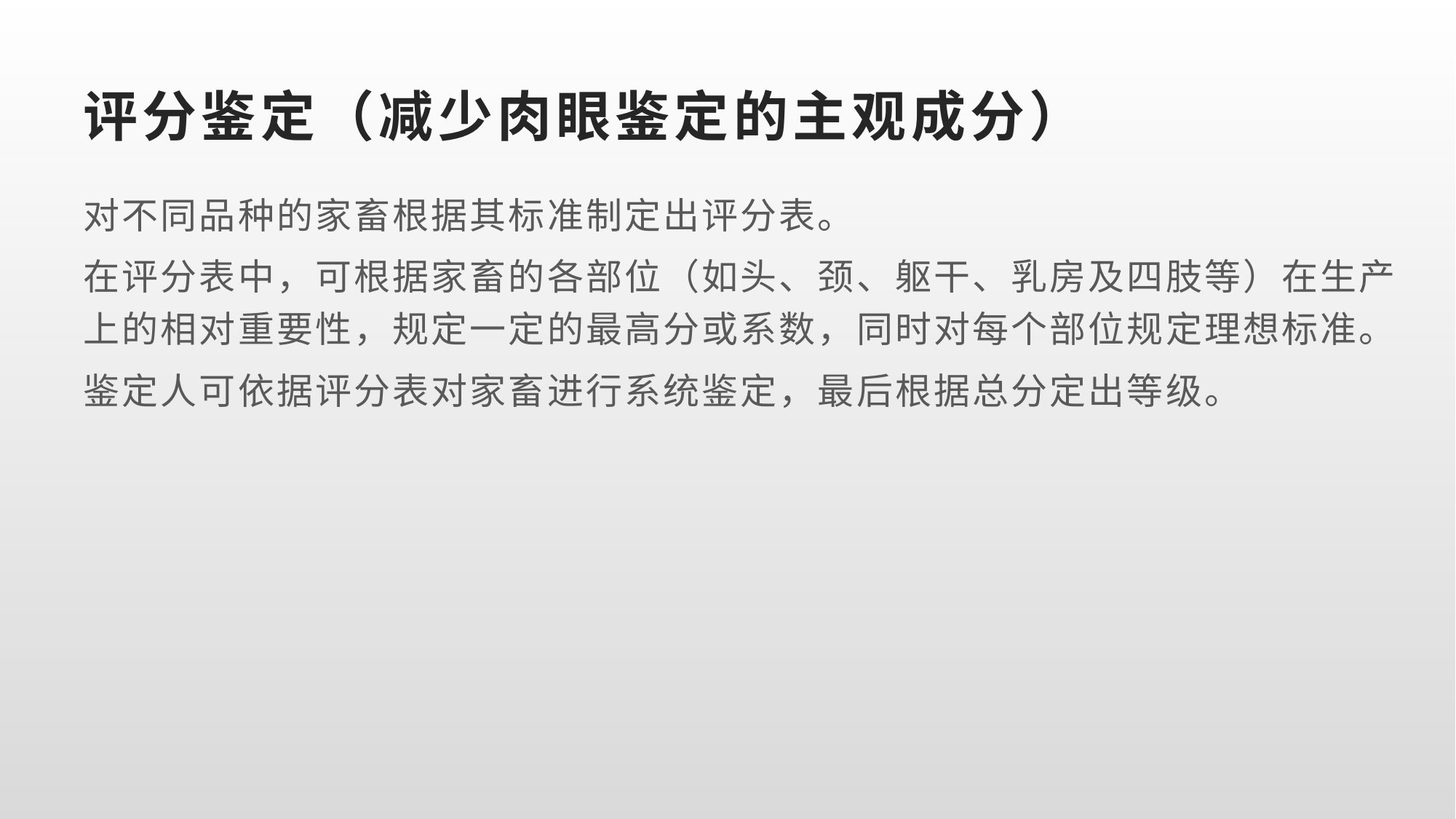

# 评分鉴定（减少肉眼鉴定的主观成分）
对不同品种的家畜根据其标准制定出评分表。
在评分表中，可根据家畜的各部位（如头、颈、躯干、乳房及四肢等）在生产上的相对重要性，规定一定的最高分或系数，同时对每个部位规定理想标准。
鉴定人可依据评分表对家畜进行系统鉴定，最后根据总分定出等级。